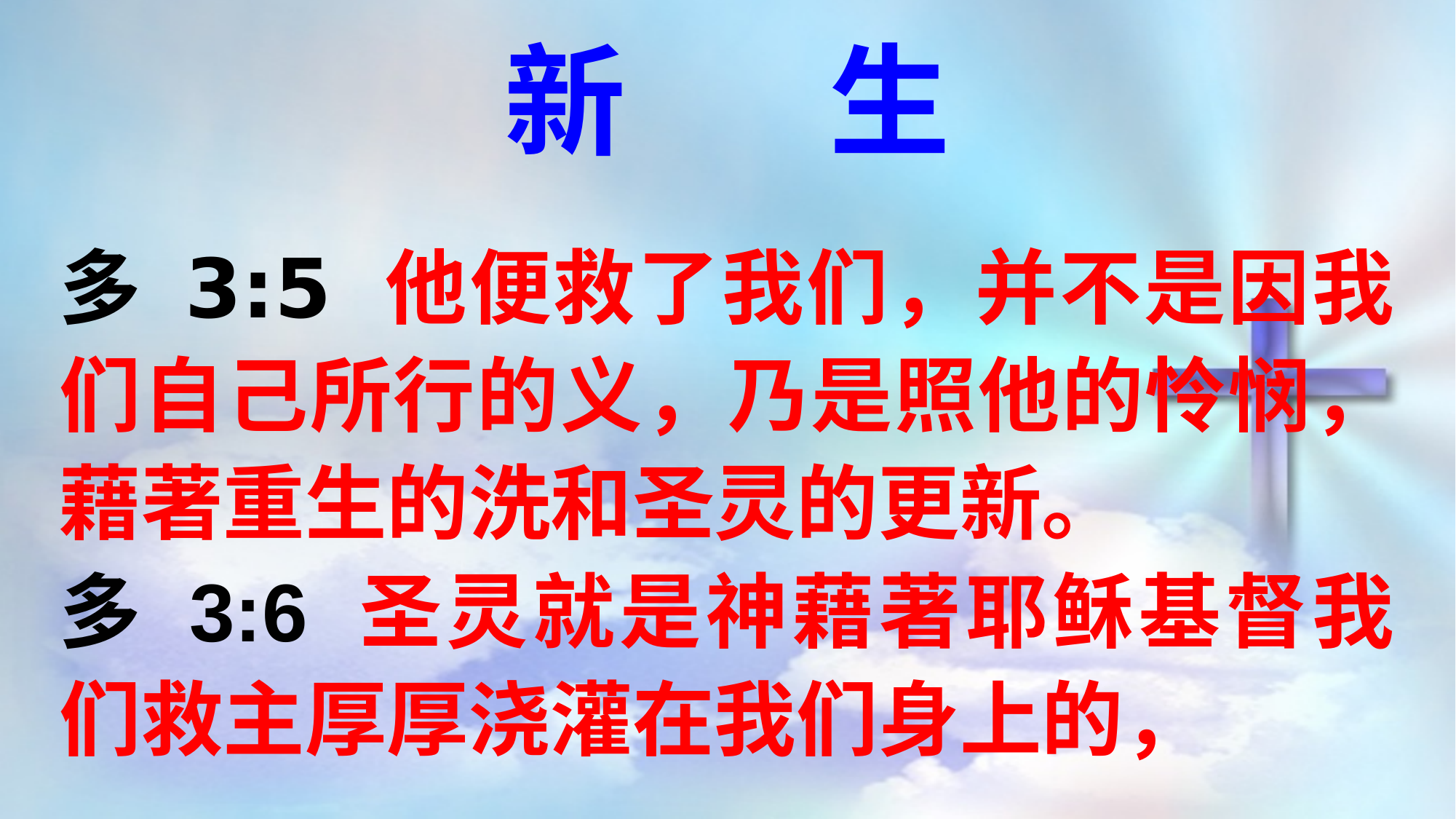

新   生
多 3:5 他便救了我们，并不是因我们自己所行的义，乃是照他的怜悯，藉著重生的洗和圣灵的更新。
多 3:6 圣灵就是神藉著耶稣基督我们救主厚厚浇灌在我们身上的，